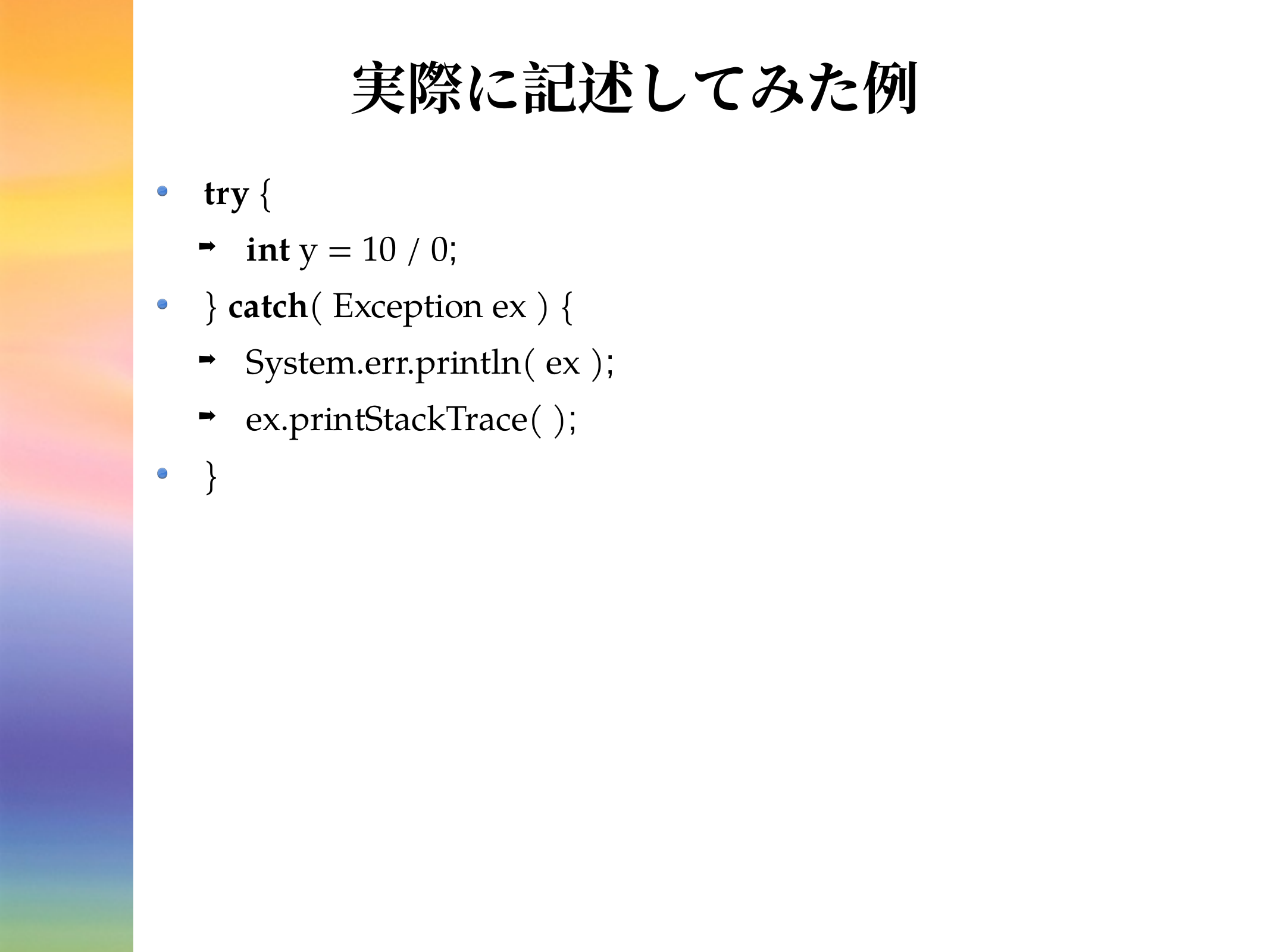

# 実際に記述してみた例
try {
int y = 10 / 0;
} catch( Exception ex ) {
System.err.println( ex );
ex.printStackTrace( );
}